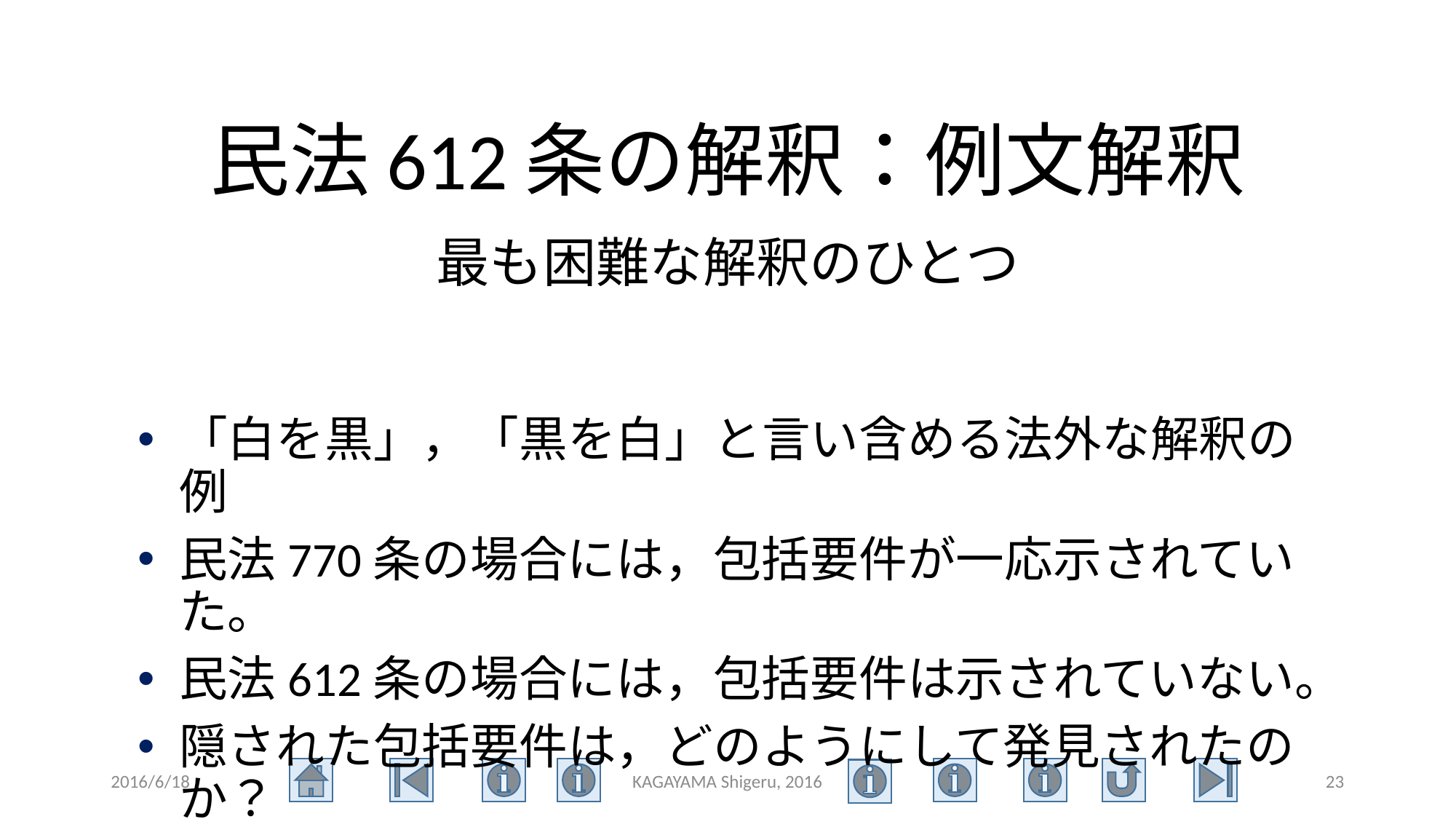

# 民法612条の解釈：例文解釈 最も困難な解釈のひとつ
「白を黒」，「黒を白」と言い含める法外な解釈の例
民法770条の場合には，包括要件が一応示されていた。
民法612条の場合には，包括要件は示されていない。
隠された包括要件は，どのようにして発見されたのか？

2016/6/18
KAGAYAMA Shigeru, 2016
23